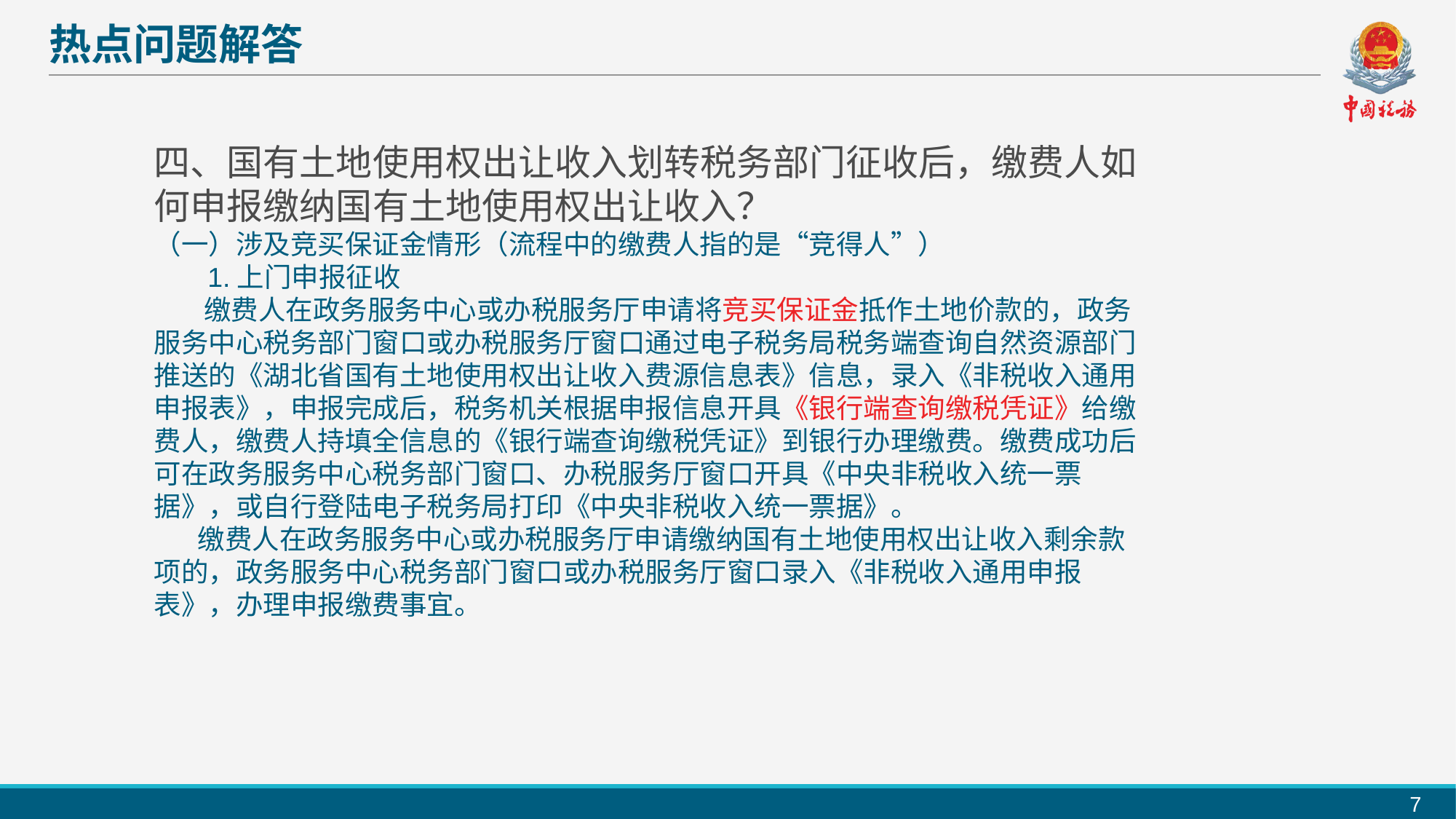

热点问题解答
四、国有土地使用权出让收入划转税务部门征收后，缴费人如何申报缴纳国有土地使用权出让收入？
（一）涉及竞买保证金情形（流程中的缴费人指的是“竞得人”）
       1.上门申报征收
       缴费人在政务服务中心或办税服务厅申请将竞买保证金抵作土地价款的，政务服务中心税务部门窗口或办税服务厅窗口通过电子税务局税务端查询自然资源部门推送的《湖北省国有土地使用权出让收入费源信息表》信息，录入《非税收入通用申报表》，申报完成后，税务机关根据申报信息开具《银行端查询缴税凭证》给缴费人，缴费人持填全信息的《银行端查询缴税凭证》到银行办理缴费。缴费成功后可在政务服务中心税务部门窗口、办税服务厅窗口开具《中央非税收入统一票据》，或自行登陆电子税务局打印《中央非税收入统一票据》。
      缴费人在政务服务中心或办税服务厅申请缴纳国有土地使用权出让收入剩余款项的，政务服务中心税务部门窗口或办税服务厅窗口录入《非税收入通用申报表》，办理申报缴费事宜。